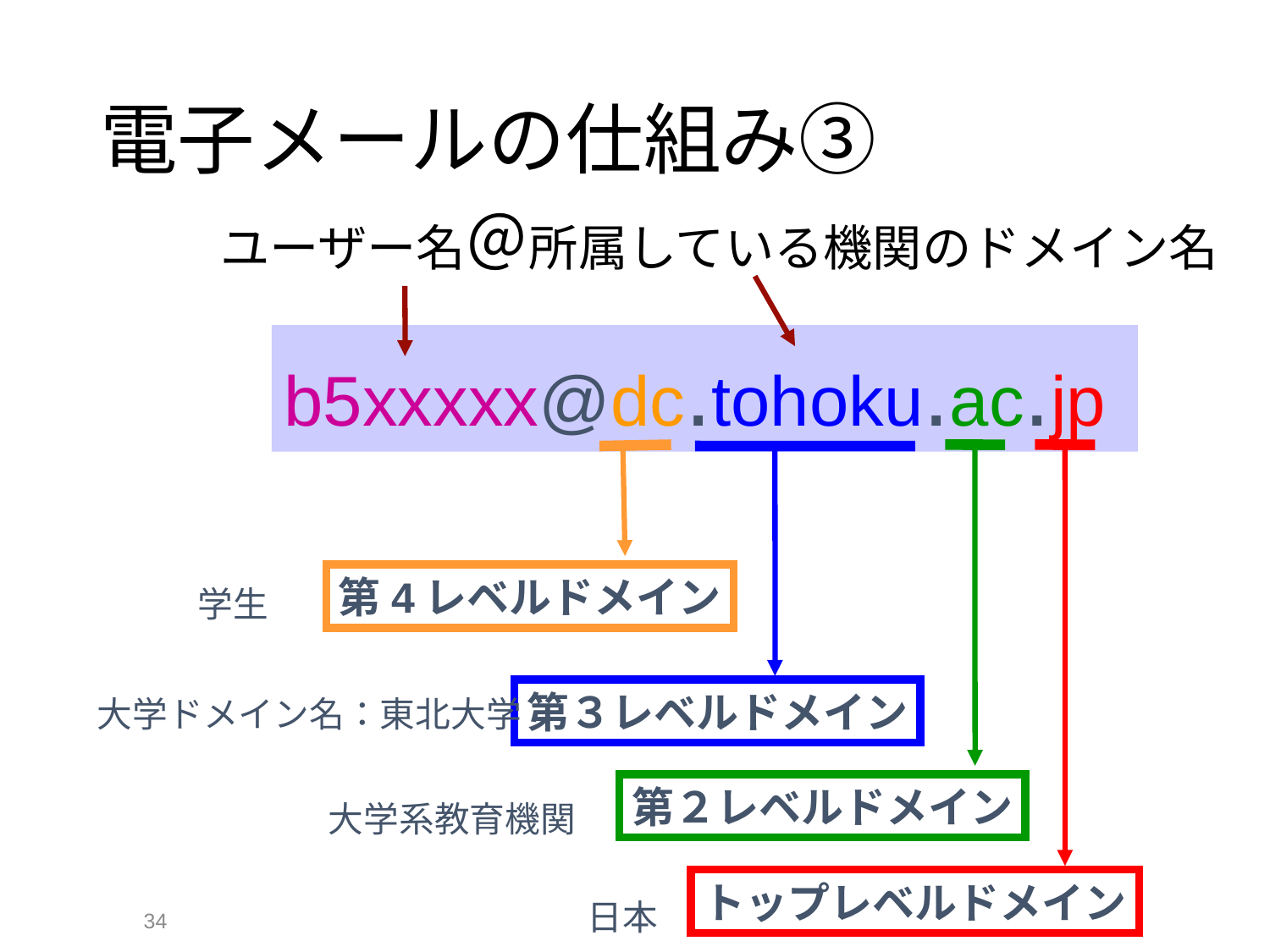

# 電子メールの仕組み③
ユーザー名＠所属している機関のドメイン名

b5xxxxx@dc.tohoku.ac.jp

第4レベルドメイン
学生
第３レベルドメイン
大学ドメイン名：東北大学
第２レベルドメイン
大学系教育機関
トップレベルドメイン
34
日本